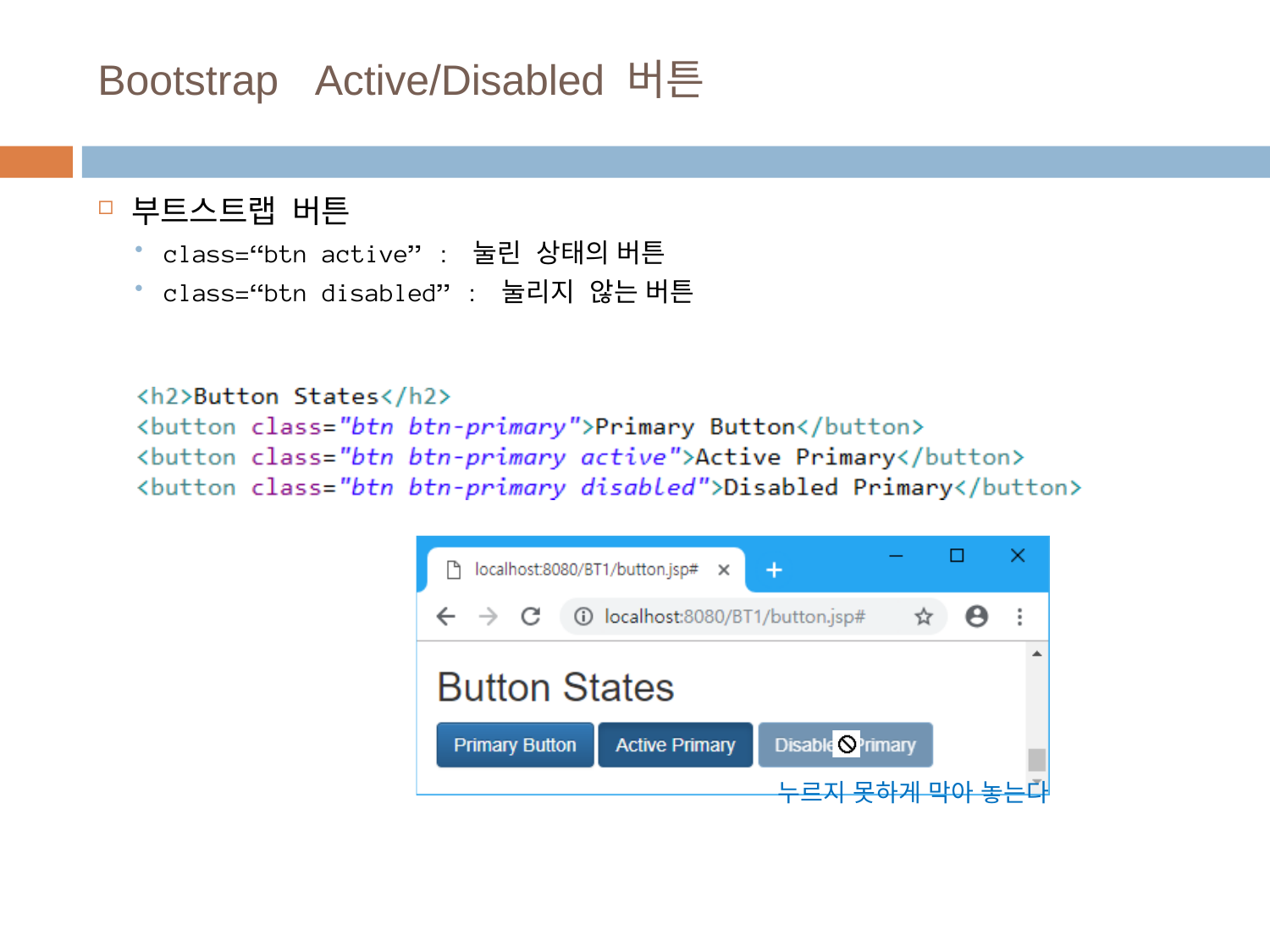

# Bootstrap	Active/Disabled 버튼
부트스트랩 버튼
class=“btn active” : 눌린  상태의 버튼
class=“btn disabled” : 눌리지  않는 버튼

누르지 못하게 막아 놓는다